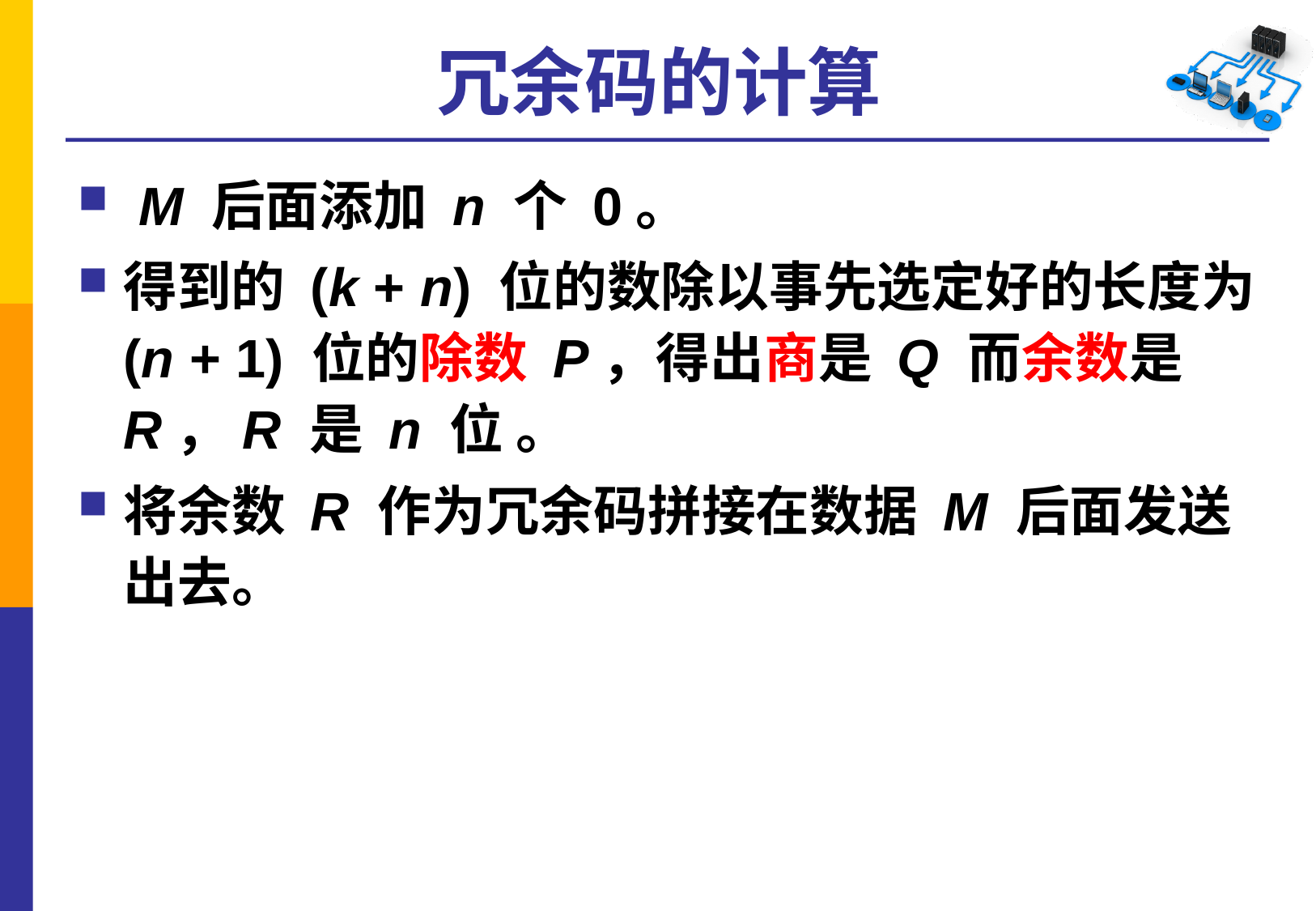

# 冗余码的计算
 M 后面添加 n 个 0。
得到的 (k + n) 位的数除以事先选定好的长度为 (n + 1) 位的除数 P，得出商是 Q 而余数是 R，R 是 n 位 。
将余数 R 作为冗余码拼接在数据 M 后面发送出去。